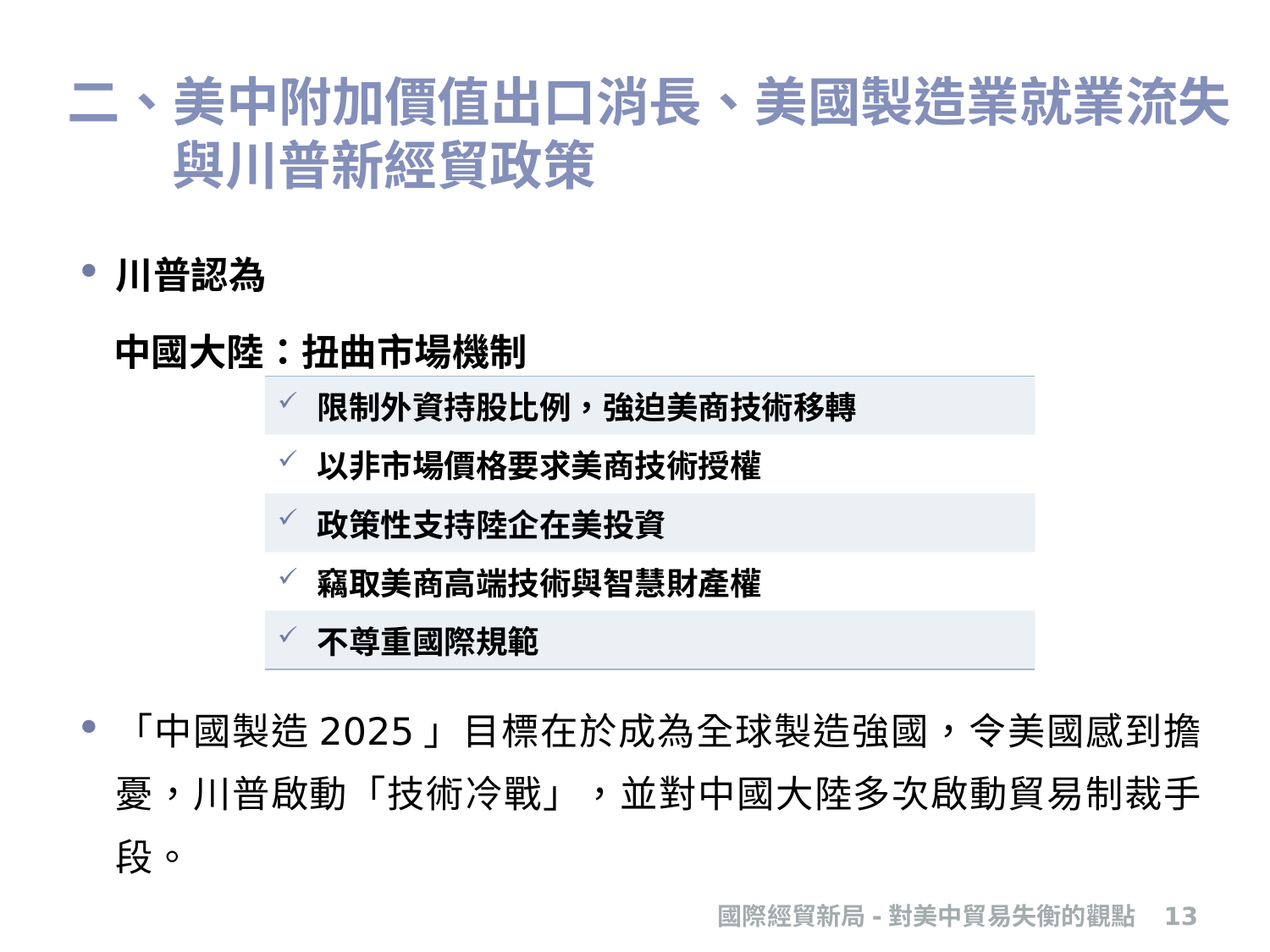

# 二、美中附加價值出口消長、美國製造業就業流失與川普新經貿政策
川普認為
   中國大陸：扭曲市場機制

「中國製造2025」目標在於成為全球製造強國，令美國感到擔憂，川普啟動「技術冷戰」，並對中國大陸多次啟動貿易制裁手段。
| 限制外資持股比例，強迫美商技術移轉 |
| --- |
| 以非市場價格要求美商技術授權 |
| 政策性支持陸企在美投資 |
| 竊取美商高端技術與智慧財產權 |
| 不尊重國際規範 |
國際經貿新局-對美中貿易失衡的觀點
13